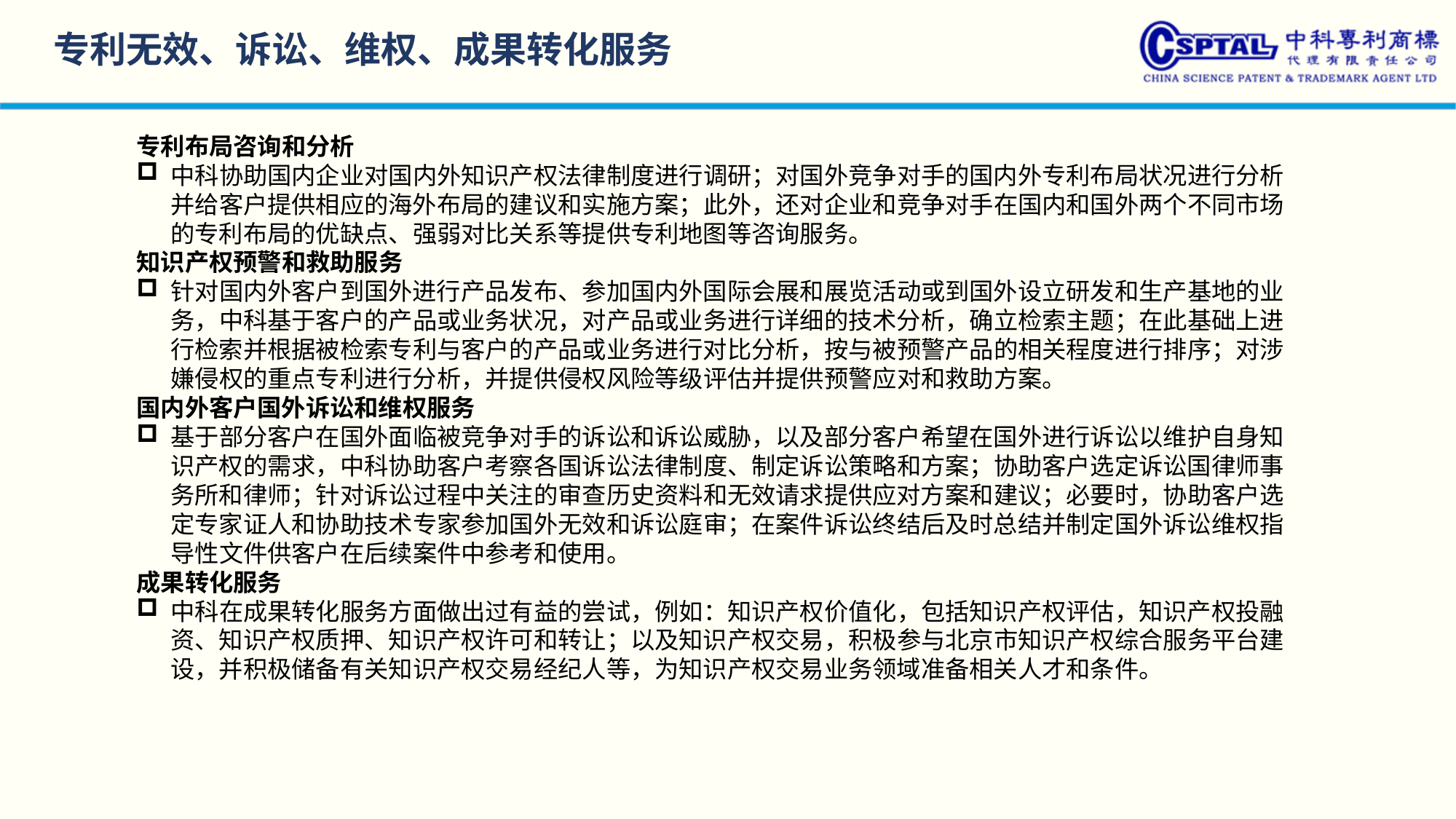

专利无效、诉讼、维权、成果转化服务
专利布局咨询和分析
中科协助国内企业对国内外知识产权法律制度进行调研；对国外竞争对手的国内外专利布局状况进行分析并给客户提供相应的海外布局的建议和实施方案；此外，还对企业和竞争对手在国内和国外两个不同市场的专利布局的优缺点、强弱对比关系等提供专利地图等咨询服务。
知识产权预警和救助服务
针对国内外客户到国外进行产品发布、参加国内外国际会展和展览活动或到国外设立研发和生产基地的业务，中科基于客户的产品或业务状况，对产品或业务进行详细的技术分析，确立检索主题；在此基础上进行检索并根据被检索专利与客户的产品或业务进行对比分析，按与被预警产品的相关程度进行排序；对涉嫌侵权的重点专利进行分析，并提供侵权风险等级评估并提供预警应对和救助方案。
国内外客户国外诉讼和维权服务
基于部分客户在国外面临被竞争对手的诉讼和诉讼威胁，以及部分客户希望在国外进行诉讼以维护自身知识产权的需求，中科协助客户考察各国诉讼法律制度、制定诉讼策略和方案；协助客户选定诉讼国律师事务所和律师；针对诉讼过程中关注的审查历史资料和无效请求提供应对方案和建议；必要时，协助客户选定专家证人和协助技术专家参加国外无效和诉讼庭审；在案件诉讼终结后及时总结并制定国外诉讼维权指导性文件供客户在后续案件中参考和使用。
成果转化服务
中科在成果转化服务方面做出过有益的尝试，例如：知识产权价值化，包括知识产权评估，知识产权投融资、知识产权质押、知识产权许可和转让；以及知识产权交易，积极参与北京市知识产权综合服务平台建设，并积极储备有关知识产权交易经纪人等，为知识产权交易业务领域准备相关人才和条件。